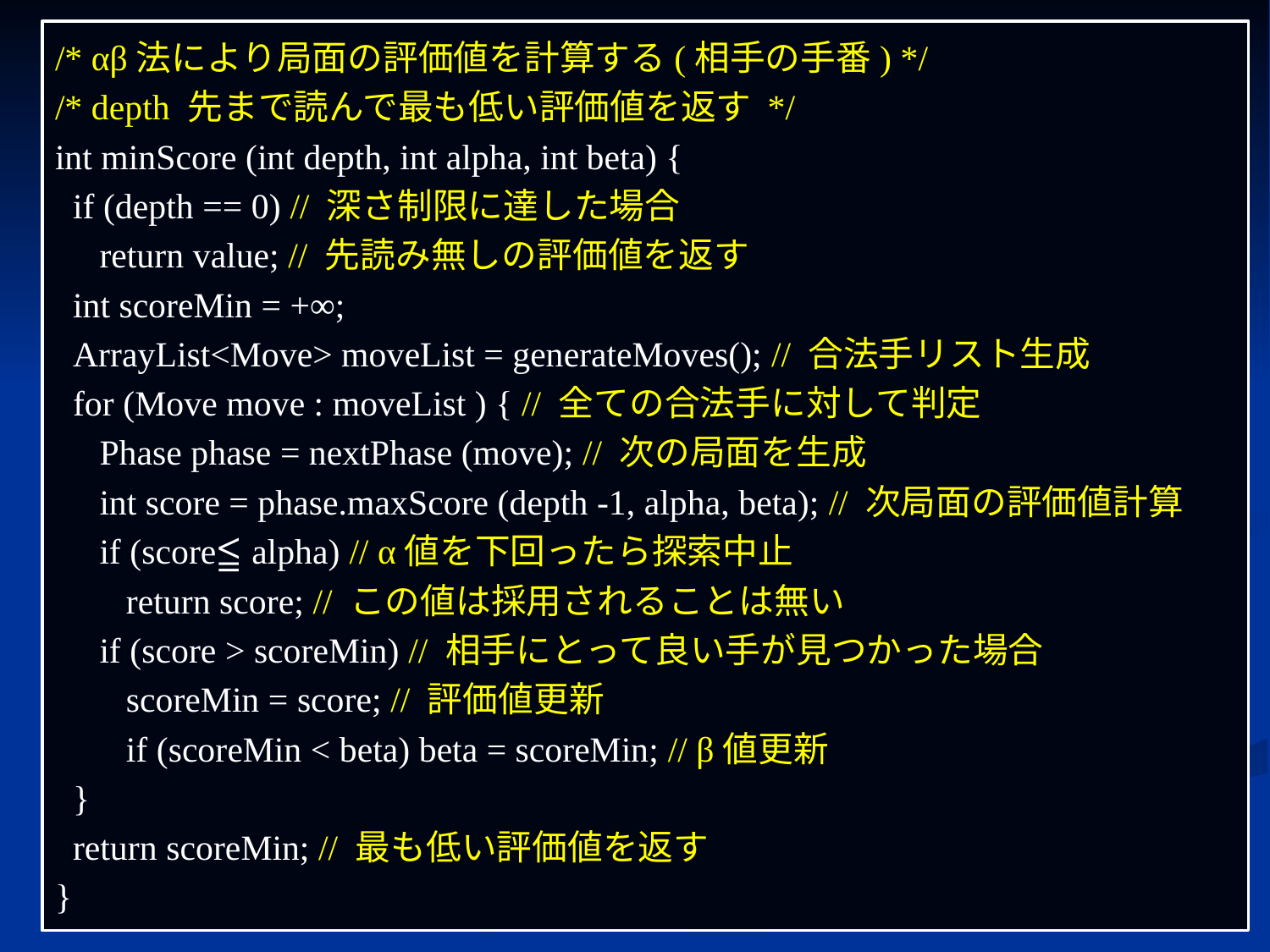

/* αβ法により局面の評価値を計算する(相手の手番) */
/* depth 先まで読んで最も低い評価値を返す */
int minScore (int depth, int alpha, int beta) {
  if (depth == 0) // 深さ制限に達した場合
     return value; // 先読み無しの評価値を返す
  int scoreMin = +∞;
  ArrayList<Move> moveList = generateMoves(); // 合法手リスト生成
  for (Move move : moveList ) { // 全ての合法手に対して判定
     Phase phase = nextPhase (move); // 次の局面を生成
     int score = phase.maxScore (depth -1, alpha, beta); // 次局面の評価値計算
     if (score≦alpha) // α値を下回ったら探索中止
        return score; // この値は採用されることは無い
     if (score > scoreMin) // 相手にとって良い手が見つかった場合
        scoreMin = score; // 評価値更新
        if (scoreMin < beta) beta = scoreMin; // β値更新
  }
  return scoreMin; // 最も低い評価値を返す
}